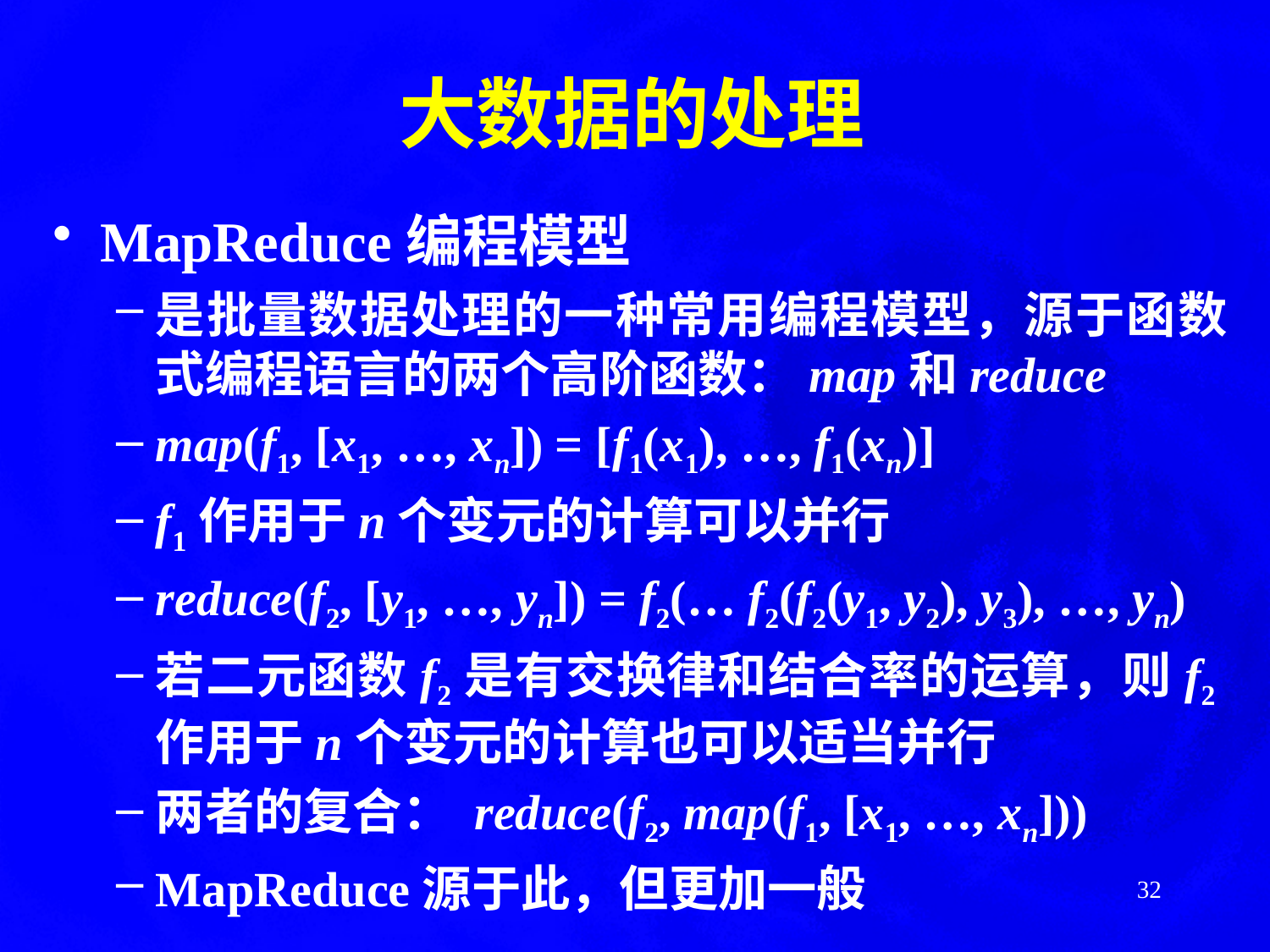

# 大数据的处理
MapReduce编程模型
是批量数据处理的一种常用编程模型，源于函数式编程语言的两个高阶函数：map和reduce
map(f1, [x1, …, xn]) = [f1(x1), …, f1(xn)]
f1作用于n个变元的计算可以并行
reduce(f2, [y1, …, yn]) = f2(… f2(f2(y1, y2), y3), …, yn)
若二元函数f2是有交换律和结合率的运算，则f2作用于n个变元的计算也可以适当并行
两者的复合： reduce(f2, map(f1, [x1, …, xn]))
MapReduce源于此，但更加一般
32